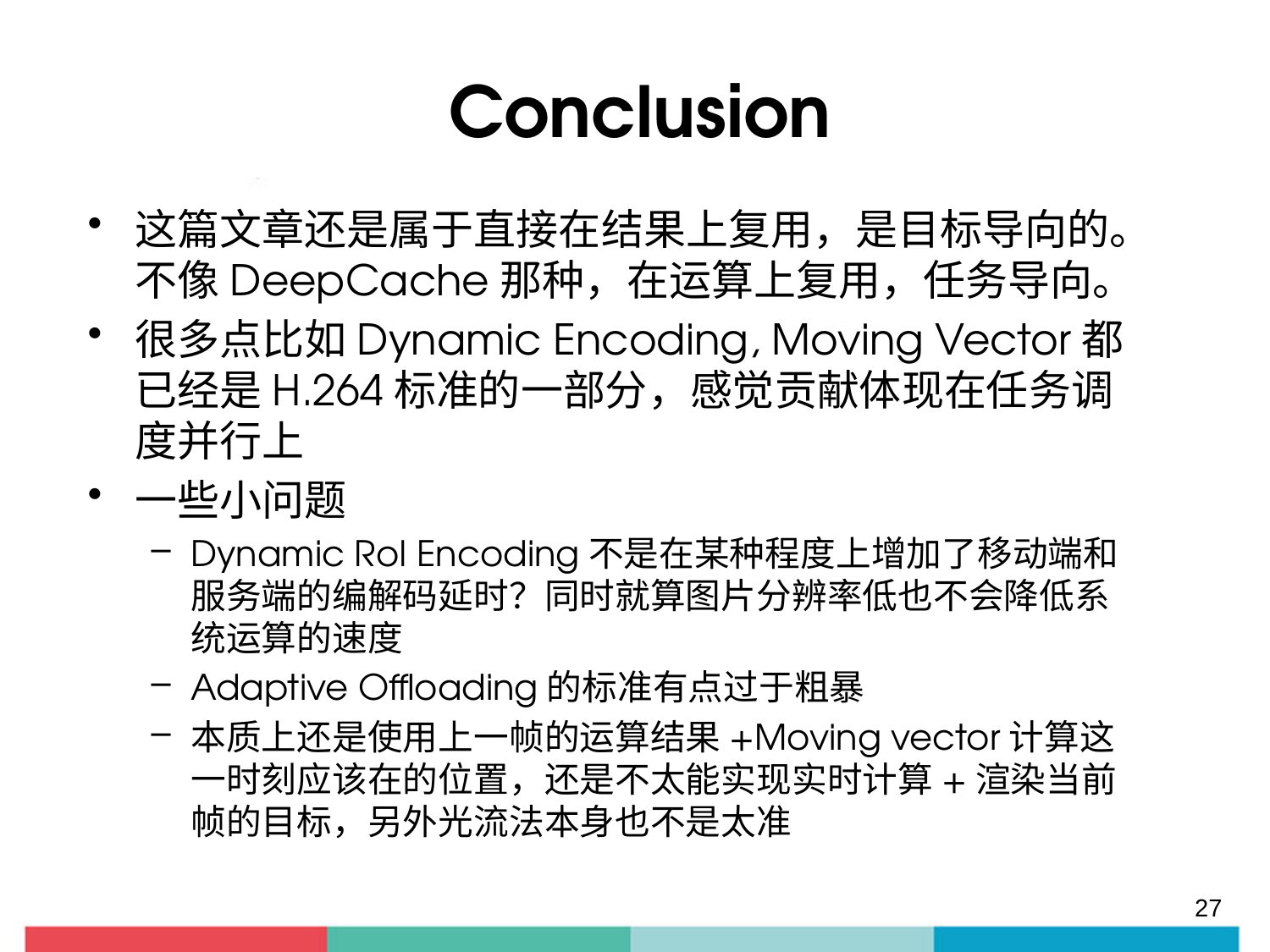

# Conclusion
这篇文章还是属于直接在结果上复用，是目标导向的。不像DeepCache那种，在运算上复用，任务导向。
很多点比如Dynamic Encoding, Moving Vector都已经是H.264标准的一部分，感觉贡献体现在任务调度并行上
一些小问题
Dynamic RoI Encoding不是在某种程度上增加了移动端和服务端的编解码延时？同时就算图片分辨率低也不会降低系统运算的速度
Adaptive Offloading的标准有点过于粗暴
本质上还是使用上一帧的运算结果+Moving vector计算这一时刻应该在的位置，还是不太能实现实时计算+渲染当前帧的目标，另外光流法本身也不是太准
27